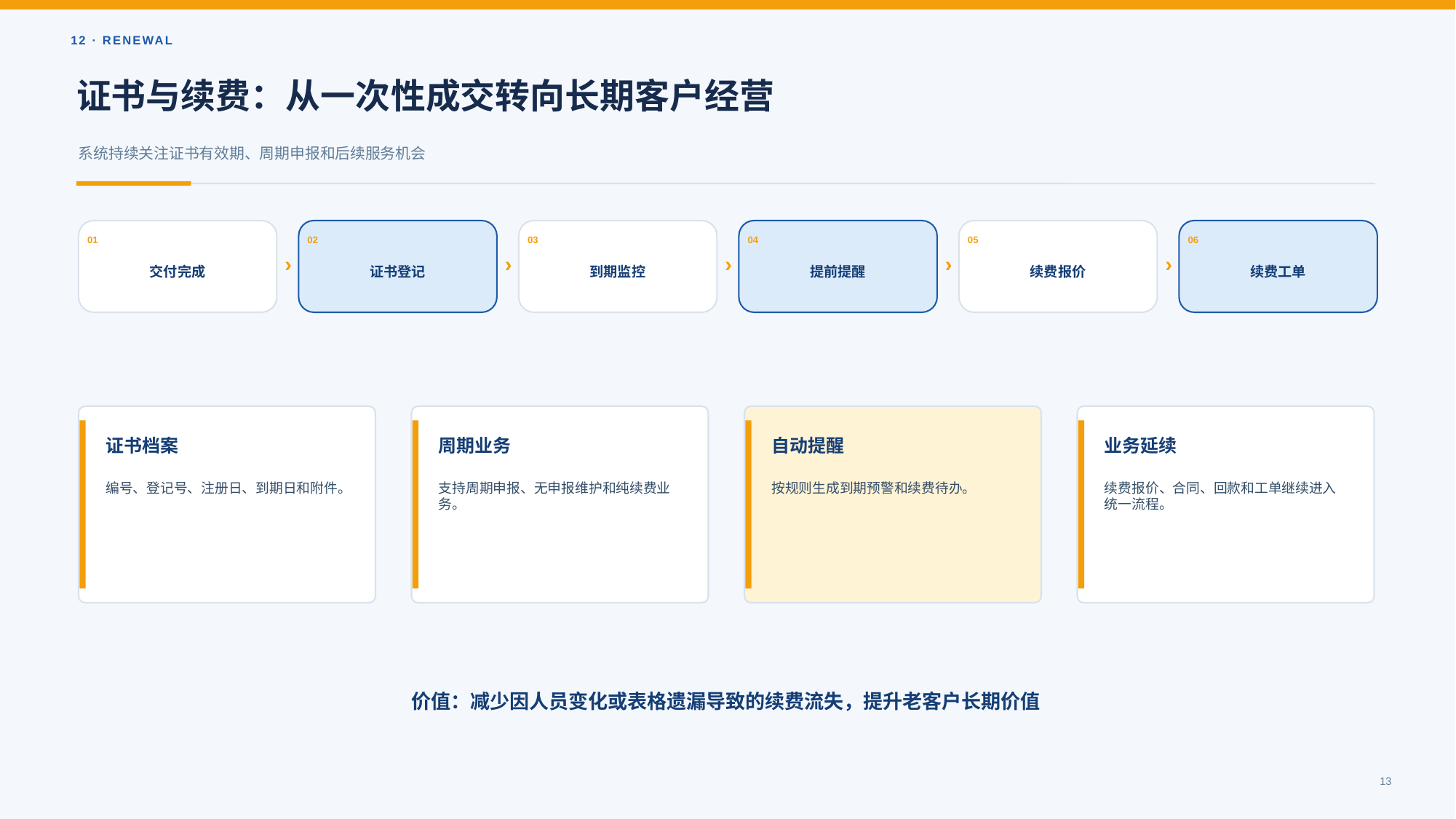

12 · RENEWAL
证书与续费：从一次性成交转向长期客户经营
系统持续关注证书有效期、周期申报和后续服务机会

01
02
03
04
05
06
›
›
›
›
›
交付完成
证书登记
到期监控
提前提醒
续费报价
续费工单

证书档案
周期业务
自动提醒
业务延续
编号、登记号、注册日、到期日和附件。
支持周期申报、无申报维护和纯续费业务。
按规则生成到期预警和续费待办。
续费报价、合同、回款和工单继续进入统一流程。
价值：减少因人员变化或表格遗漏导致的续费流失，提升老客户长期价值
13